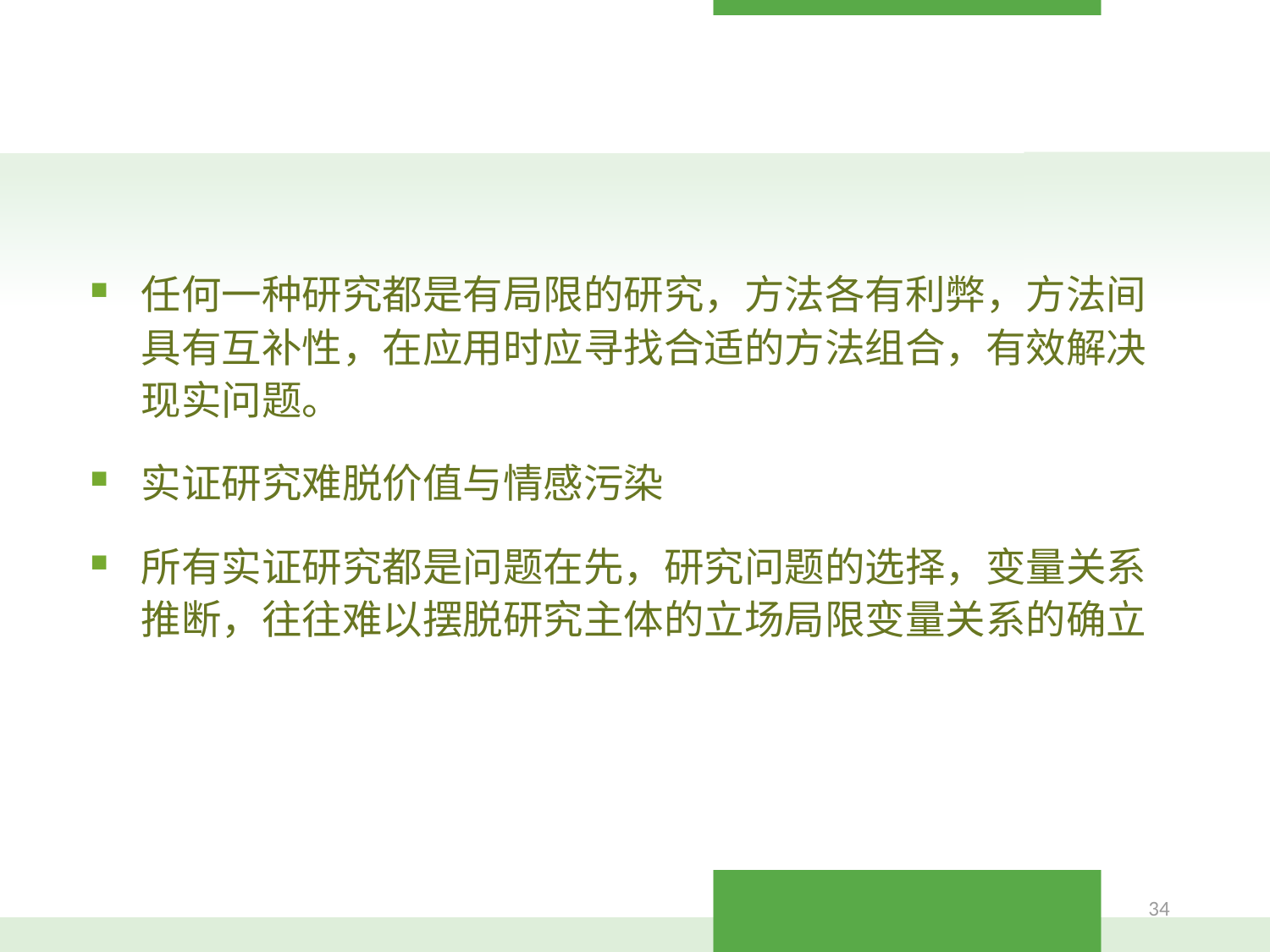

#
任何一种研究都是有局限的研究，方法各有利弊，方法间具有互补性，在应用时应寻找合适的方法组合，有效解决现实问题。
实证研究难脱价值与情感污染
所有实证研究都是问题在先，研究问题的选择，变量关系推断，往往难以摆脱研究主体的立场局限变量关系的确立

34